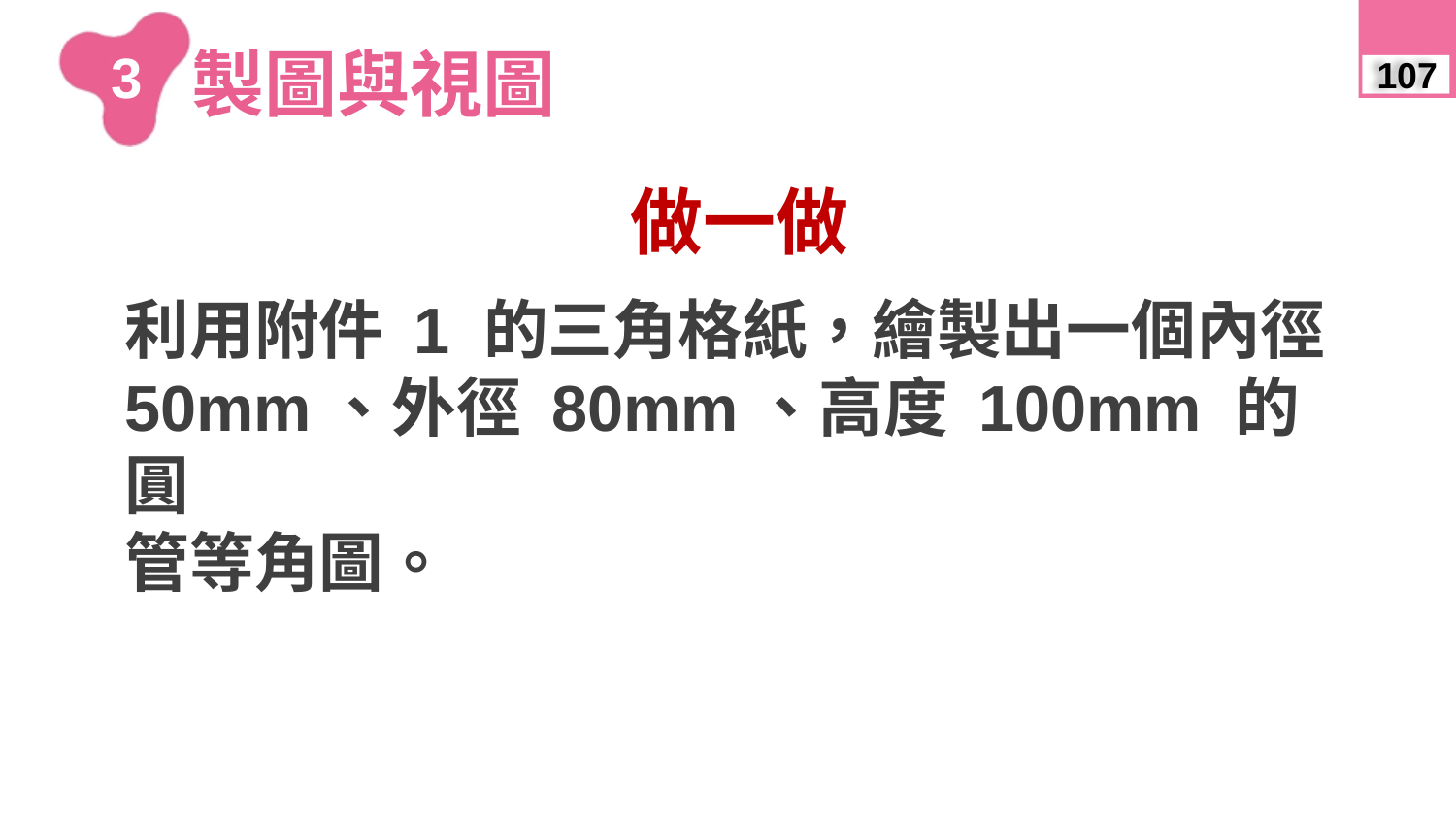

製圖與視圖

3
107
做一做
利用附件 1 的三角格紙，繪製出一個內徑 50mm、外徑 80mm、高度 100mm 的圓
管等角圖。